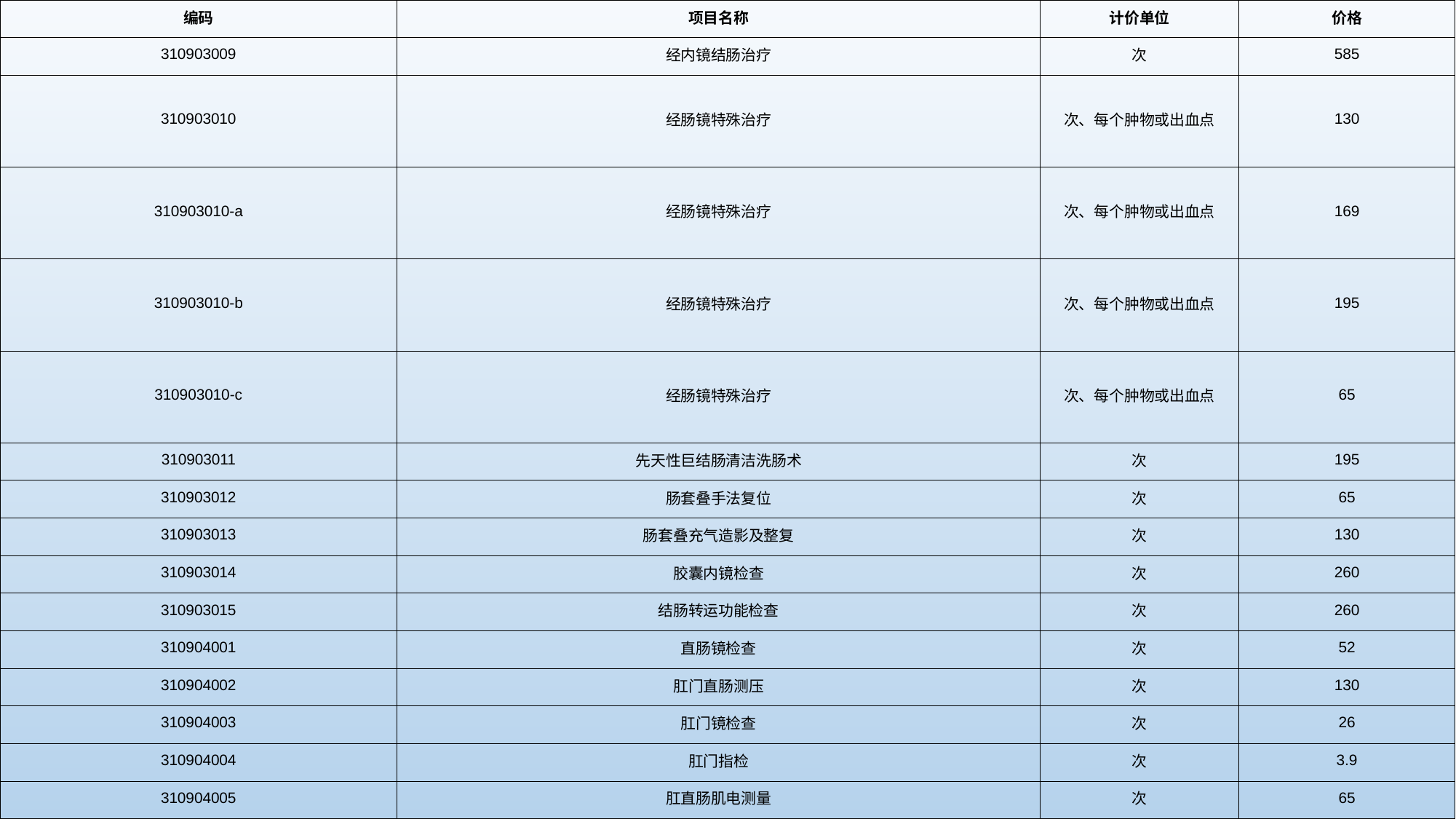

| 编码 | 项目名称 | 计价单位 | 价格 |
| --- | --- | --- | --- |
| 310903009 | 经内镜结肠治疗 | 次 | 585 |
| 310903010 | 经肠镜特殊治疗 | 次、每个肿物或出血点 | 130 |
| 310903010-a | 经肠镜特殊治疗 | 次、每个肿物或出血点 | 169 |
| 310903010-b | 经肠镜特殊治疗 | 次、每个肿物或出血点 | 195 |
| 310903010-c | 经肠镜特殊治疗 | 次、每个肿物或出血点 | 65 |
| 310903011 | 先天性巨结肠清洁洗肠术 | 次 | 195 |
| 310903012 | 肠套叠手法复位 | 次 | 65 |
| 310903013 | 肠套叠充气造影及整复 | 次 | 130 |
| 310903014 | 胶囊内镜检查 | 次 | 260 |
| 310903015 | 结肠转运功能检查 | 次 | 260 |
| 310904001 | 直肠镜检查 | 次 | 52 |
| 310904002 | 肛门直肠测压 | 次 | 130 |
| 310904003 | 肛门镜检查 | 次 | 26 |
| 310904004 | 肛门指检 | 次 | 3.9 |
| 310904005 | 肛直肠肌电测量 | 次 | 65 |